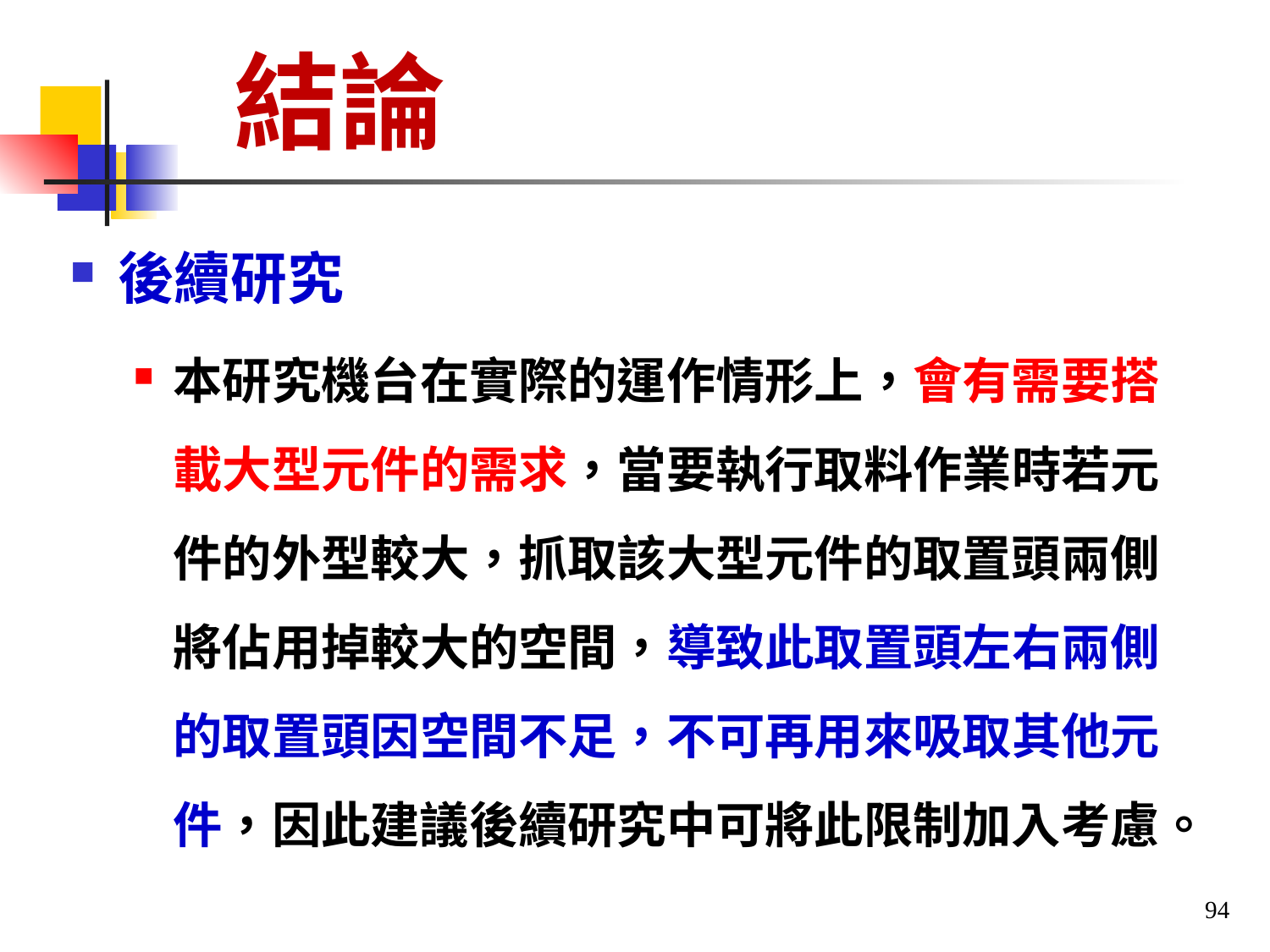

# 結論
後續研究
本研究機台在實際的運作情形上，會有需要搭載大型元件的需求，當要執行取料作業時若元件的外型較大，抓取該大型元件的取置頭兩側將佔用掉較大的空間，導致此取置頭左右兩側的取置頭因空間不足，不可再用來吸取其他元件，因此建議後續研究中可將此限制加入考慮。
94